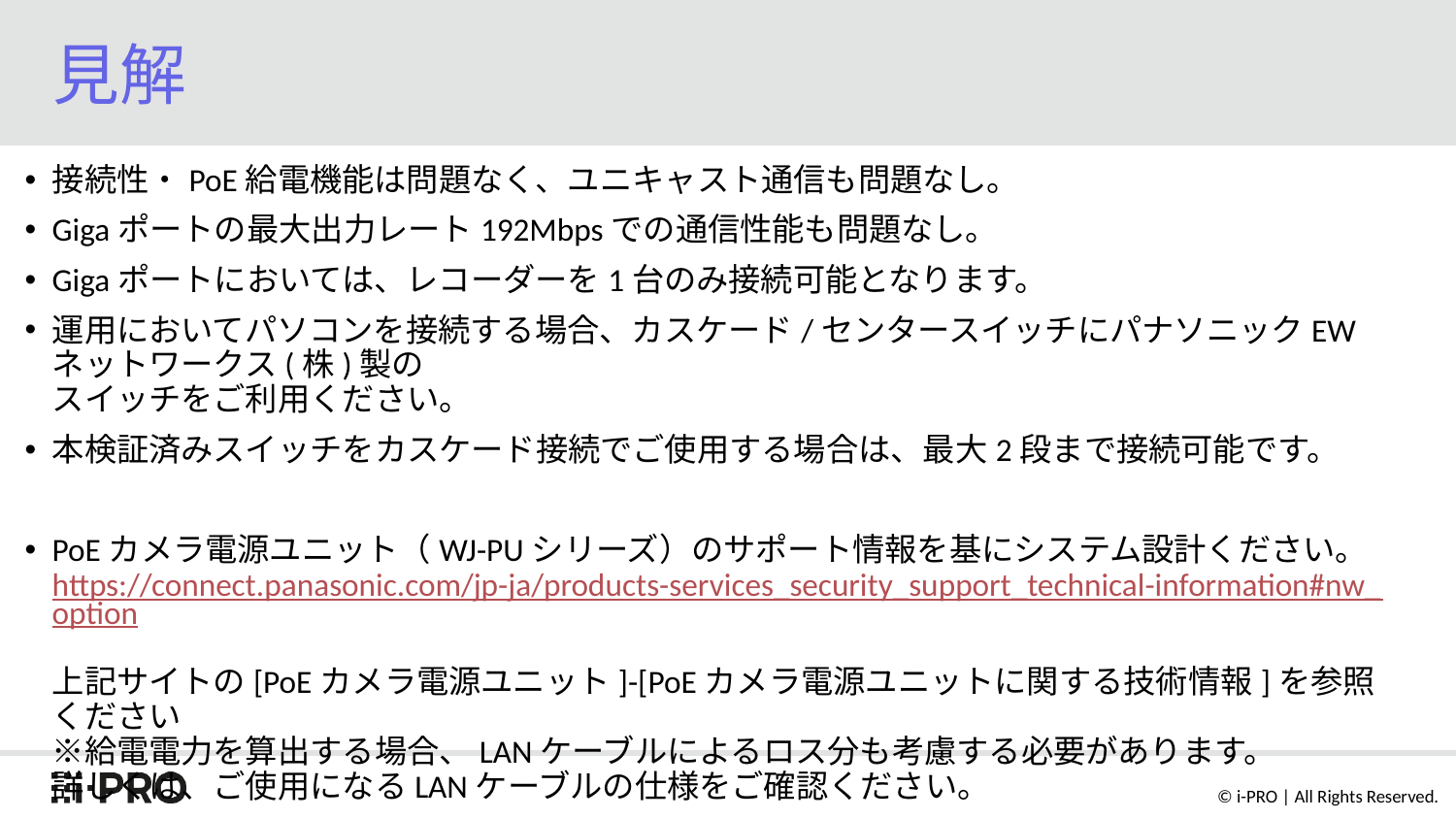

# 見解
接続性・PoE給電機能は問題なく、ユニキャスト通信も問題なし。
Gigaポートの最大出力レート192Mbpsでの通信性能も問題なし。
Gigaポートにおいては、レコーダーを1台のみ接続可能となります。
運用においてパソコンを接続する場合、カスケード/センタースイッチにパナソニックEWネットワークス(株)製の
スイッチをご利用ください。
本検証済みスイッチをカスケード接続でご使用する場合は、最大2段まで接続可能です。

PoEカメラ電源ユニット（WJ-PUシリーズ）のサポート情報を基にシステム設計ください。
https://connect.panasonic.com/jp-ja/products-services_security_support_technical-information#nw_option
上記サイトの[PoEカメラ電源ユニット]-[PoEカメラ電源ユニットに関する技術情報]を参照ください
※給電電力を算出する場合、LANケーブルによるロス分も考慮する必要があります。
詳しくは、ご使用になるLANケーブルの仕様をご確認ください。